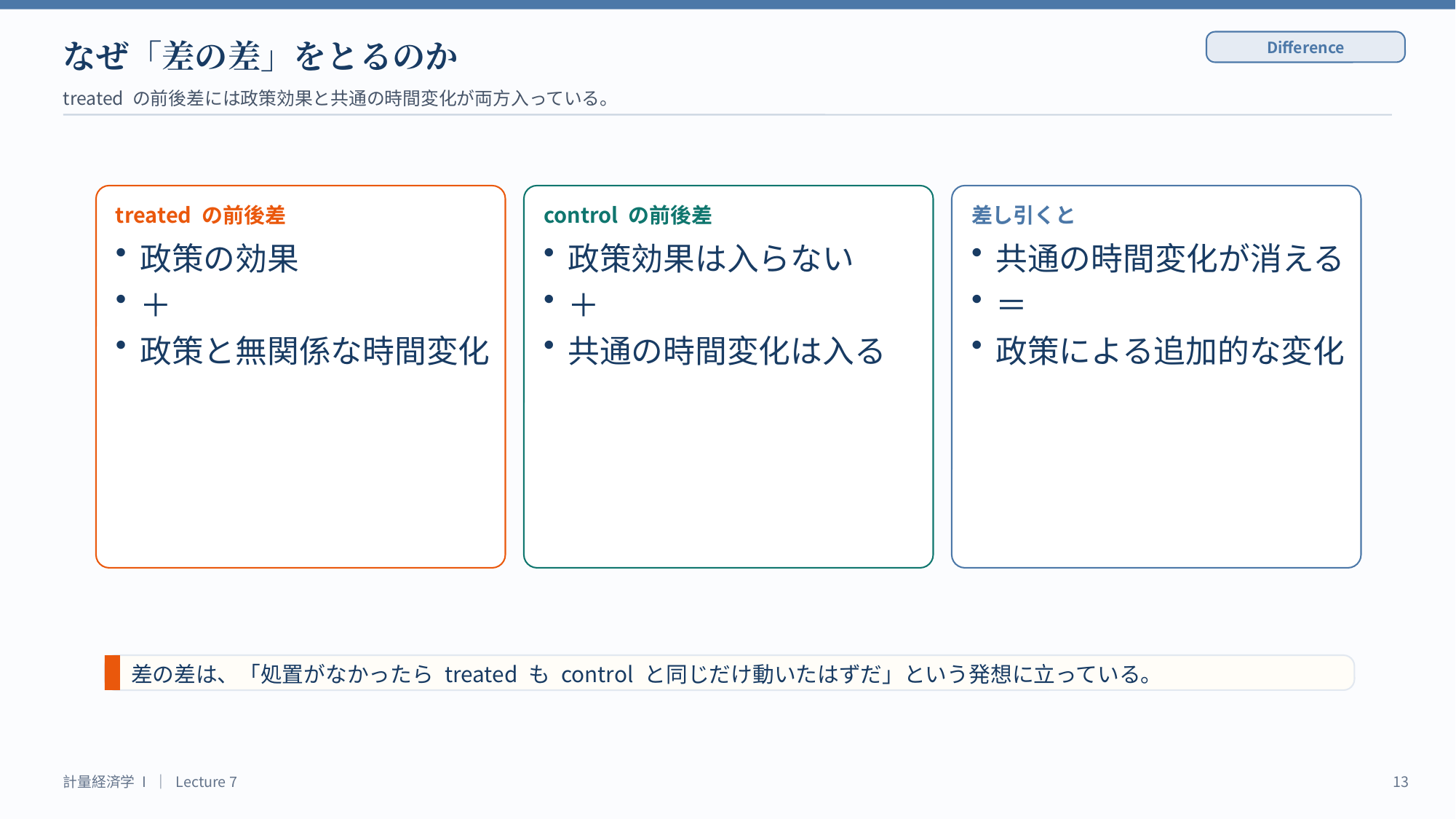

なぜ「差の差」をとるのか

Difference
treated の前後差には政策効果と共通の時間変化が両方入っている。

treated の前後差
control の前後差
差し引くと
政策の効果
＋
政策と無関係な時間変化
政策効果は入らない
＋
共通の時間変化は入る
共通の時間変化が消える
＝
政策による追加的な変化

差の差は、「処置がなかったら treated も control と同じだけ動いたはずだ」という発想に立っている。
計量経済学 I ｜ Lecture 7
13